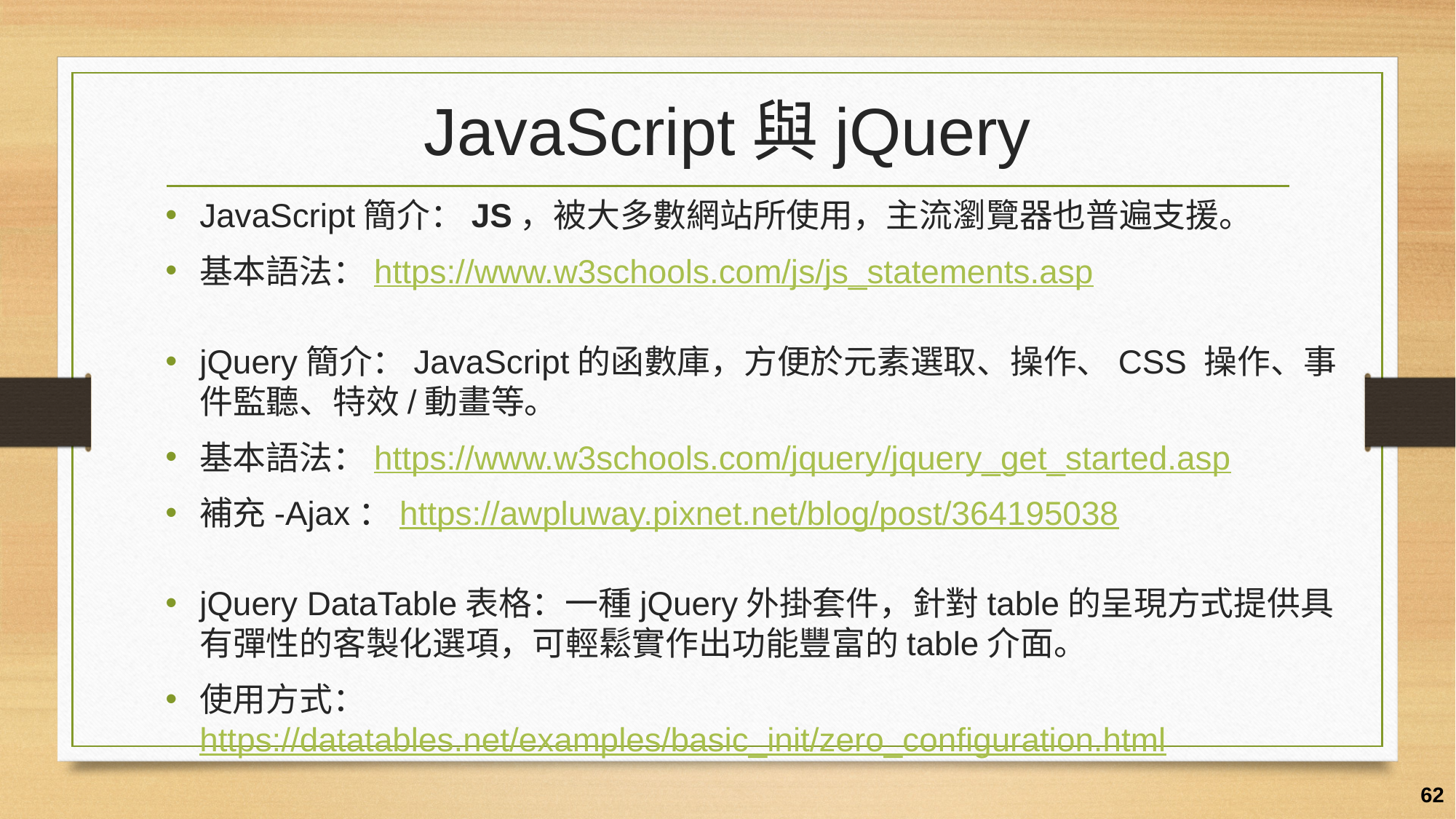

# JavaScript與jQuery
JavaScript簡介：JS，被大多數網站所使用，主流瀏覽器也普遍支援。
基本語法：https://www.w3schools.com/js/js_statements.asp

jQuery簡介：JavaScript的函數庫，方便於元素選取、操作、CSS 操作、事件監聽、特效/動畫等。
基本語法：https://www.w3schools.com/jquery/jquery_get_started.asp
補充-Ajax：https://awpluway.pixnet.net/blog/post/364195038

jQuery DataTable表格：一種jQuery外掛套件，針對table的呈現方式提供具有彈性的客製化選項，可輕鬆實作出功能豐富的table介面。
使用方式：https://datatables.net/examples/basic_init/zero_configuration.html
62